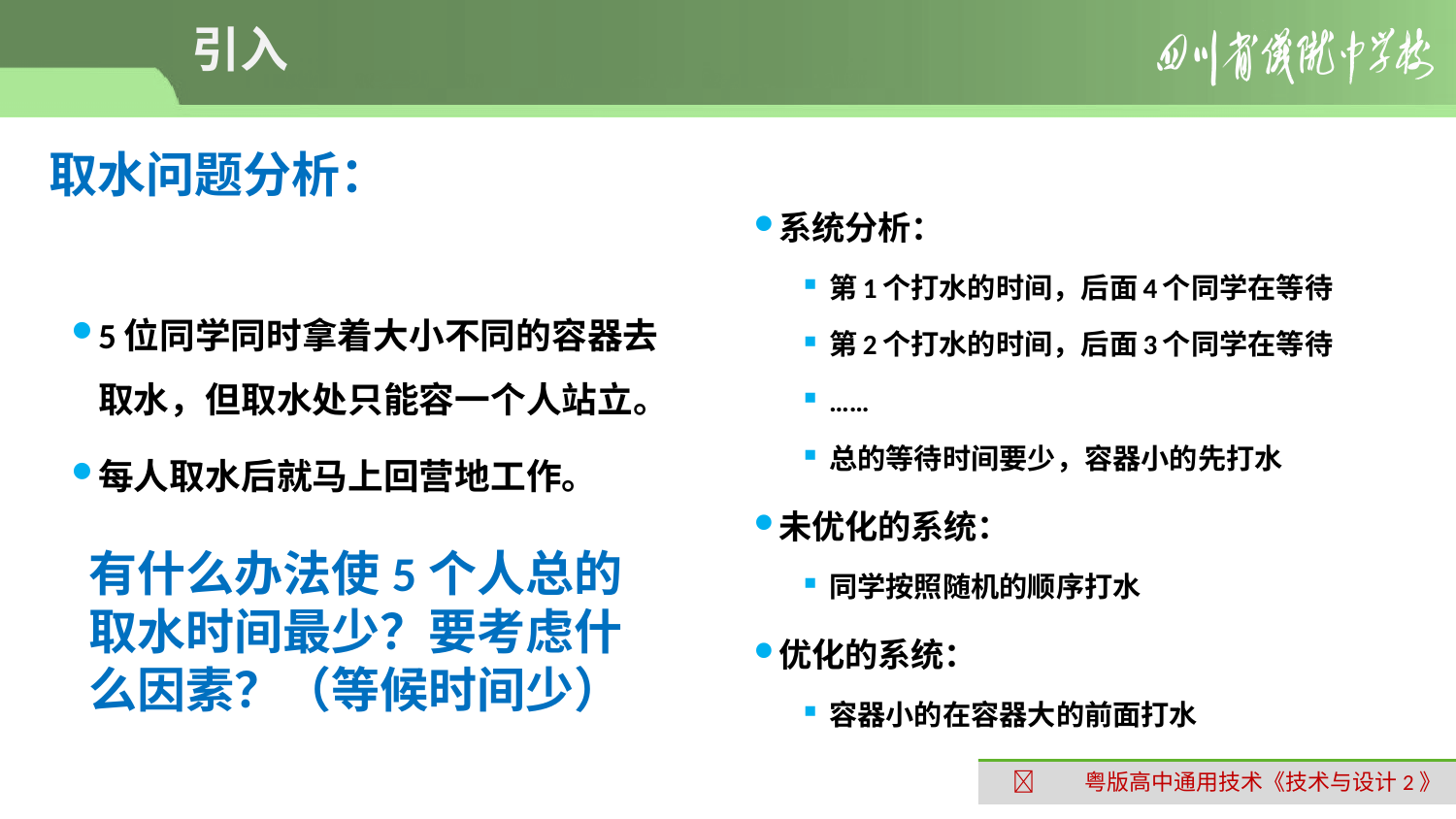

# 引入
取水问题分析：
系统分析：
第1个打水的时间，后面4个同学在等待
第2个打水的时间，后面3个同学在等待
……
总的等待时间要少，容器小的先打水
未优化的系统：
同学按照随机的顺序打水
优化的系统：
容器小的在容器大的前面打水
5位同学同时拿着大小不同的容器去取水，但取水处只能容一个人站立。
每人取水后就马上回营地工作。
有什么办法使5个人总的取水时间最少？要考虑什么因素？（等候时间少）